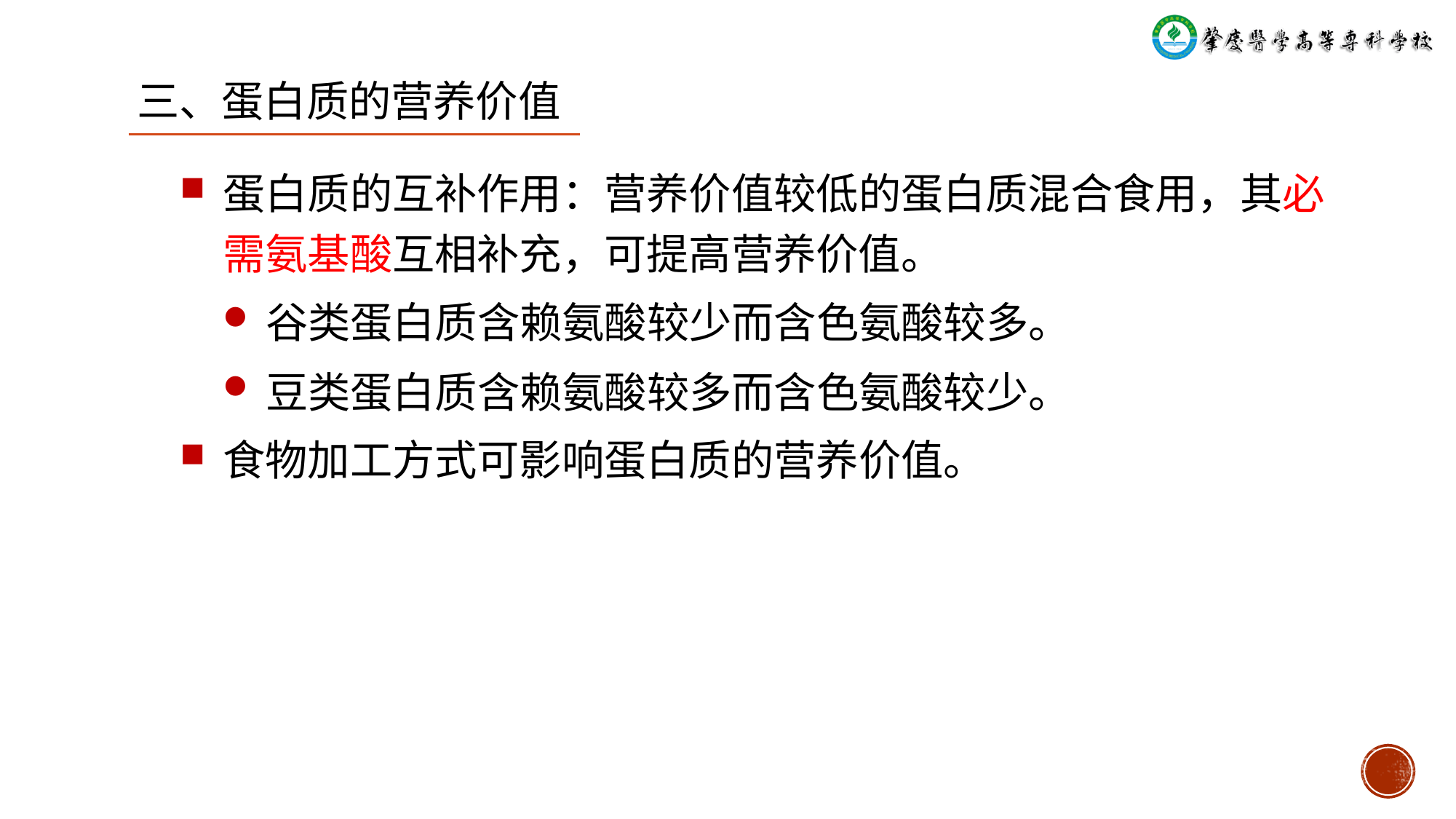

三、蛋白质的营养价值
蛋白质的互补作用：营养价值较低的蛋白质混合食用，其必需氨基酸互相补充，可提高营养价值。

谷类蛋白质含赖氨酸较少而含色氨酸较多。
豆类蛋白质含赖氨酸较多而含色氨酸较少。
食物加工方式可影响蛋白质的营养价值。